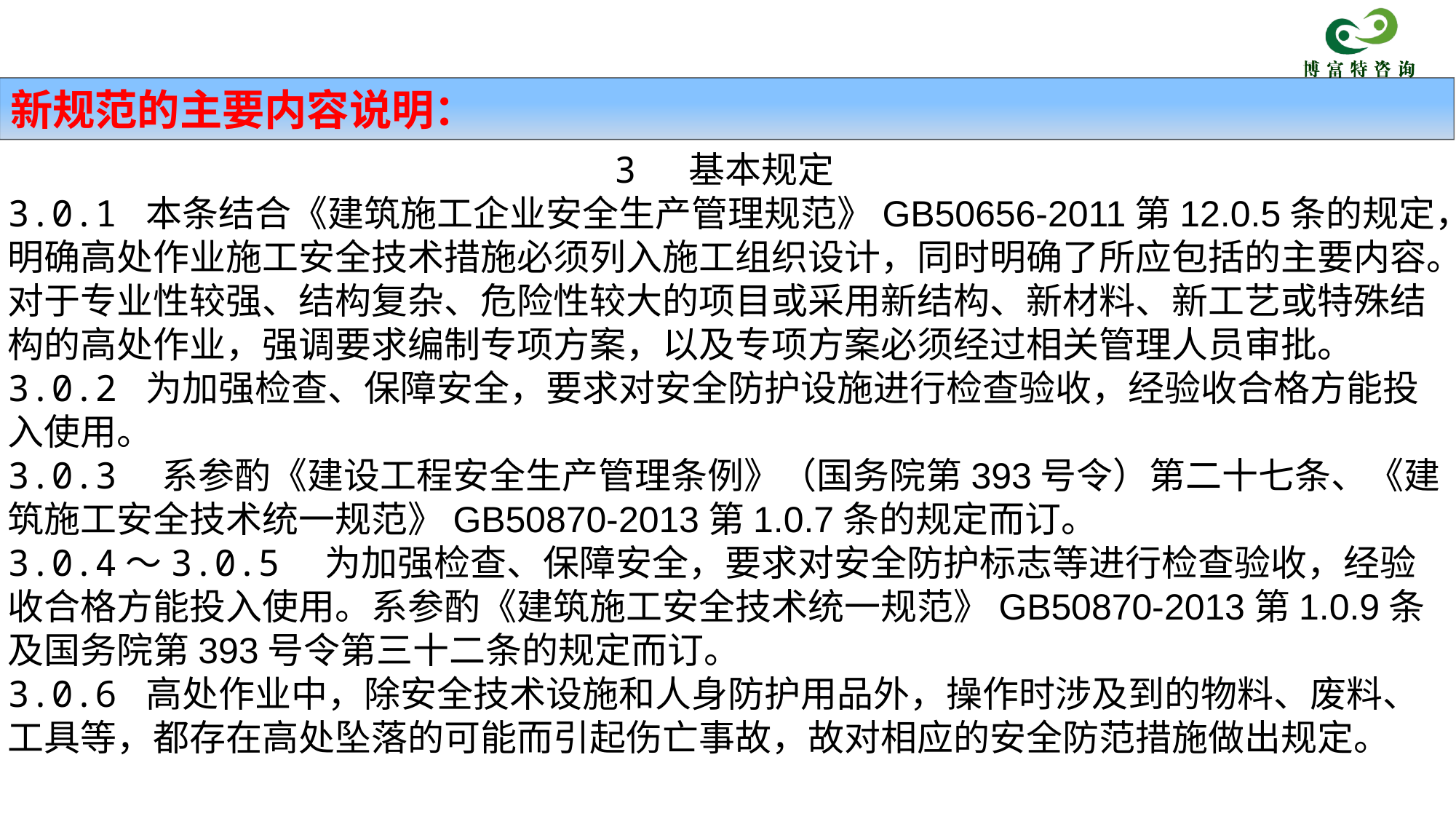

新规范的主要内容说明：
3  基本规定
3.0.1  本条结合《建筑施工企业安全生产管理规范》GB50656-2011第12.0.5条的规定，明确高处作业施工安全技术措施必须列入施工组织设计，同时明确了所应包括的主要内容。
对于专业性较强、结构复杂、危险性较大的项目或采用新结构、新材料、新工艺或特殊结构的高处作业，强调要求编制专项方案，以及专项方案必须经过相关管理人员审批。
3.0.2  为加强检查、保障安全，要求对安全防护设施进行检查验收，经验收合格方能投入使用。
3.0.3　系参酌《建设工程安全生产管理条例》（国务院第393号令）第二十七条、《建筑施工安全技术统一规范》GB50870-2013第1.0.7条的规定而订。
3.0.4～3.0.5　为加强检查、保障安全，要求对安全防护标志等进行检查验收，经验收合格方能投入使用。系参酌《建筑施工安全技术统一规范》GB50870-2013第1.0.9条及国务院第393号令第三十二条的规定而订。
3.0.6  高处作业中，除安全技术设施和人身防护用品外，操作时涉及到的物料、废料、工具等，都存在高处坠落的可能而引起伤亡事故，故对相应的安全防范措施做出规定。